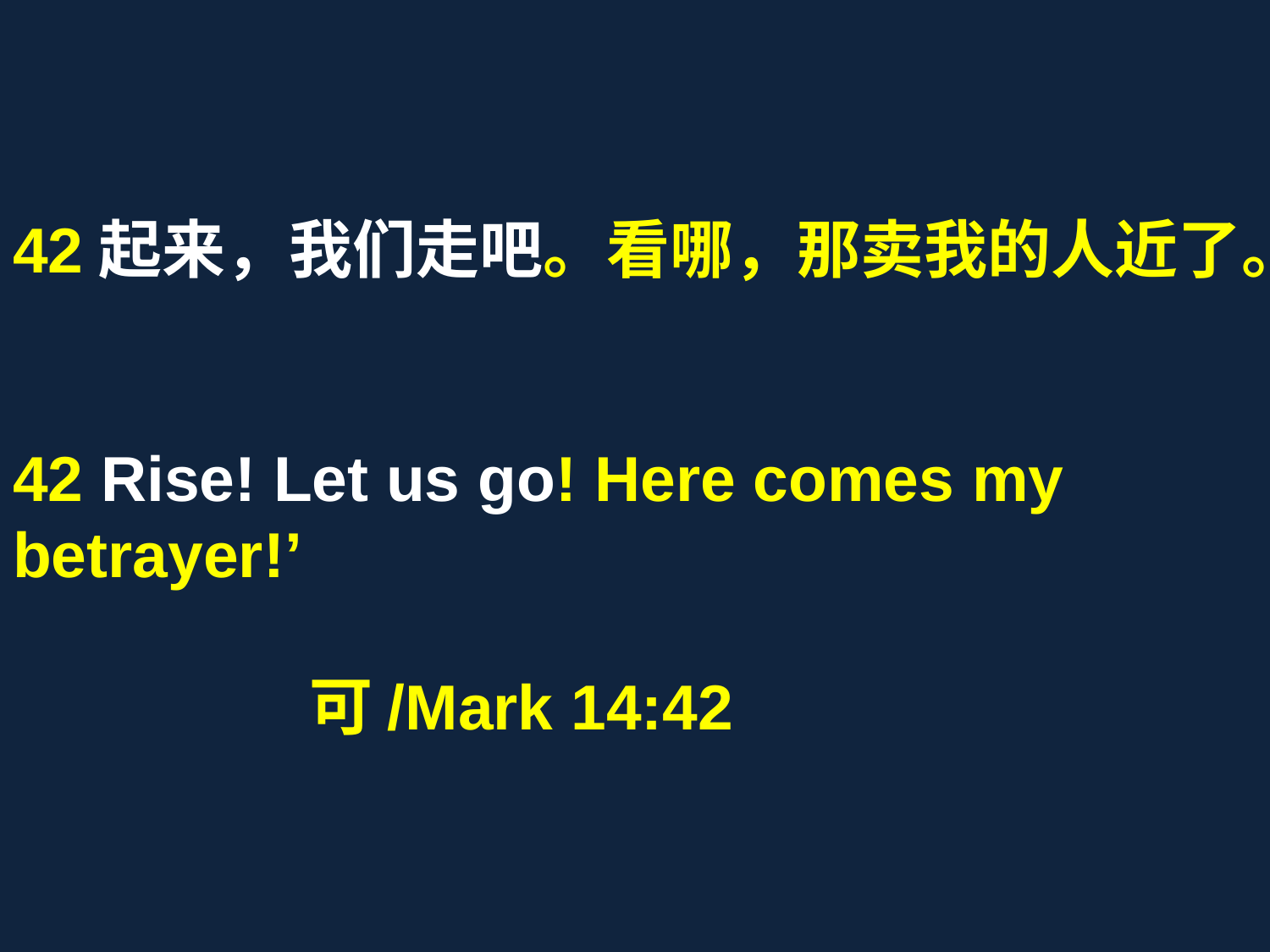

42起来，我们走吧。看哪，那卖我的人近了。
42 Rise! Let us go! Here comes my betrayer!’
                可/Mark 14:42